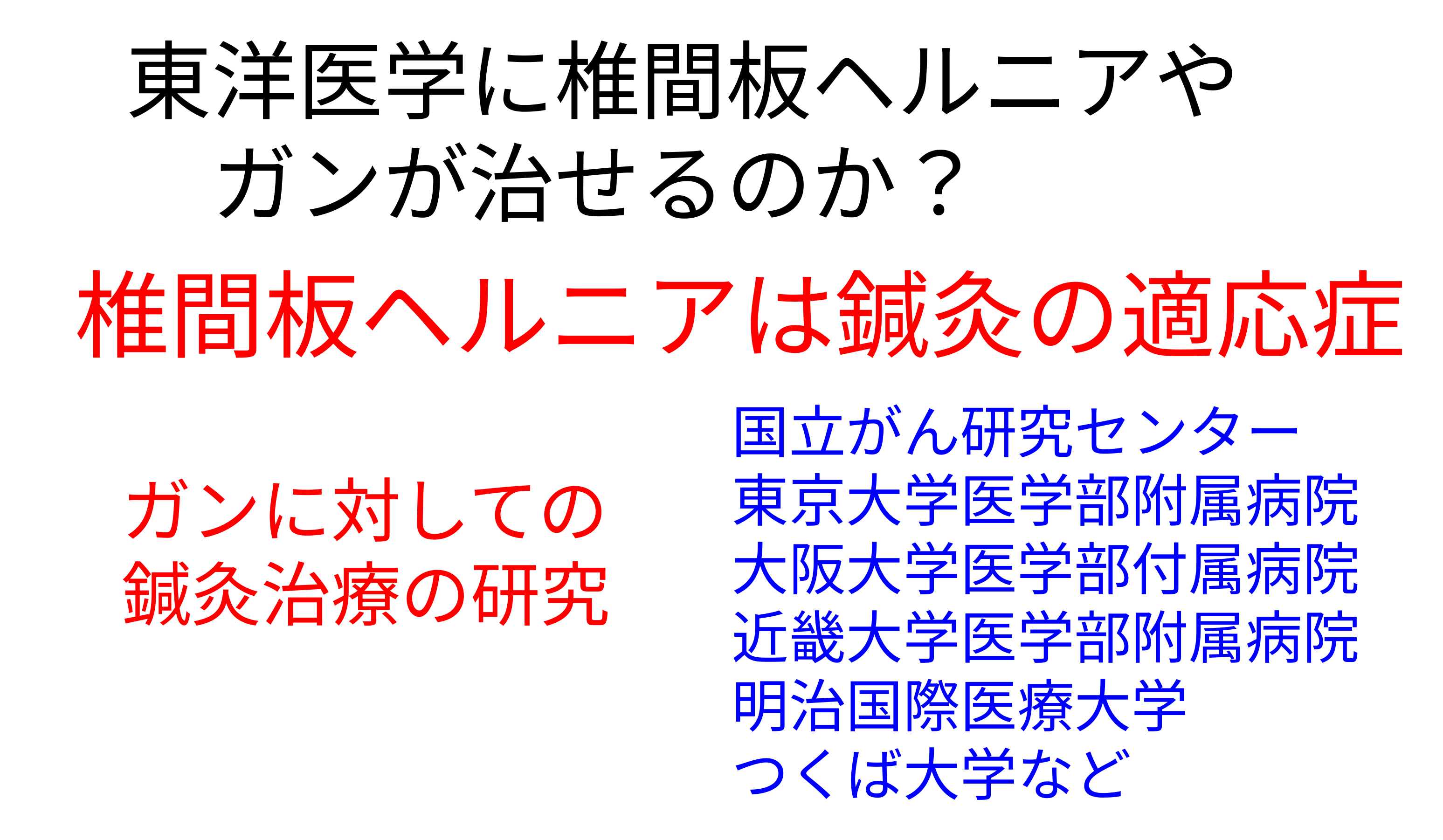

東洋医学に椎間板ヘルニアや
　ガンが治せるのか？
椎間板ヘルニアは鍼灸の適応症
国立がん研究センター
東京大学医学部附属病院
大阪大学医学部付属病院
近畿大学医学部附属病院
明治国際医療大学
つくば大学など
ガンに対しての鍼灸治療の研究